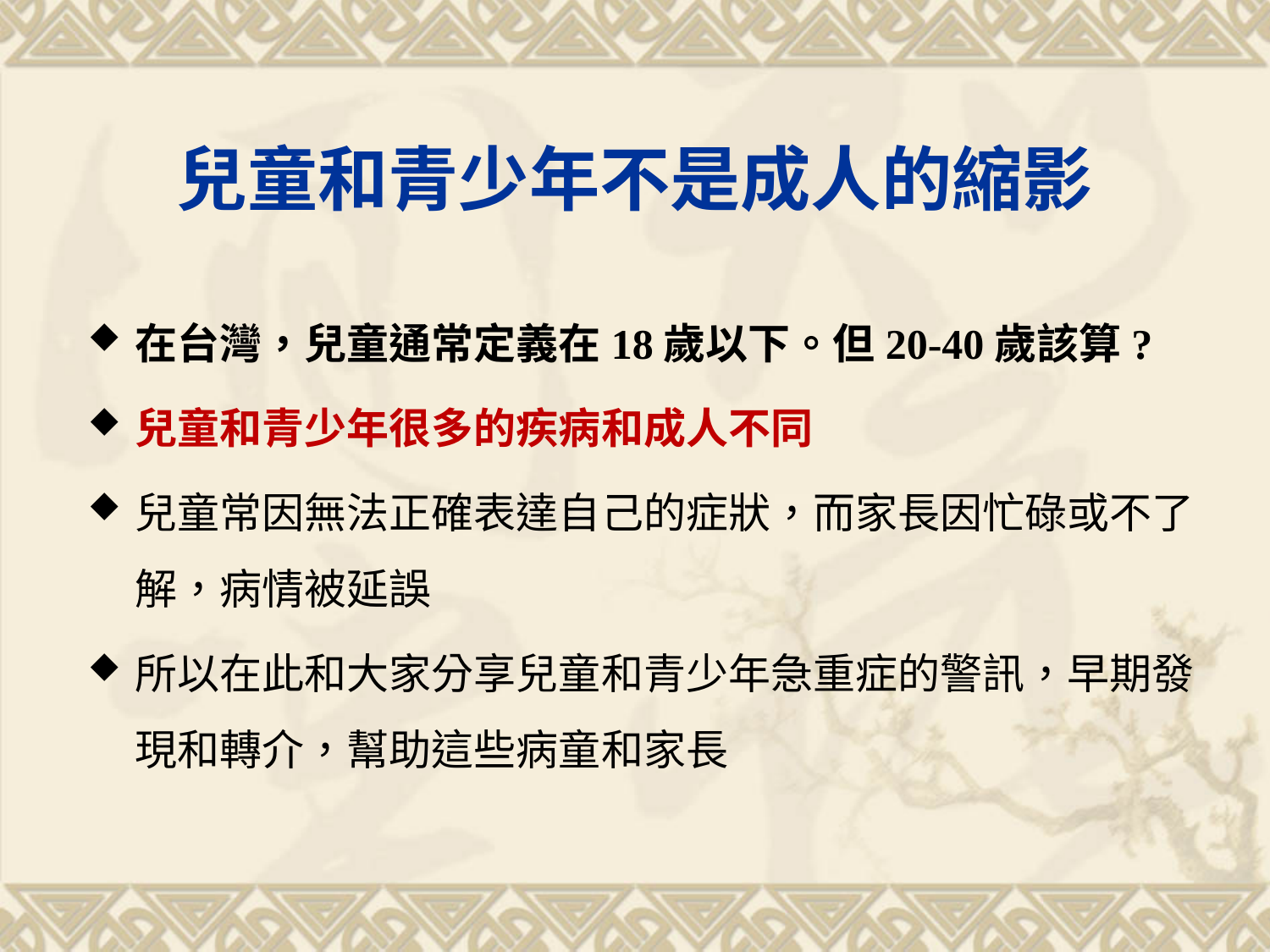

# 兒童和青少年不是成人的縮影
在台灣，兒童通常定義在18歲以下。但20-40歲該算?
兒童和青少年很多的疾病和成人不同
兒童常因無法正確表達自己的症狀，而家長因忙碌或不了解，病情被延誤
所以在此和大家分享兒童和青少年急重症的警訊，早期發現和轉介，幫助這些病童和家長